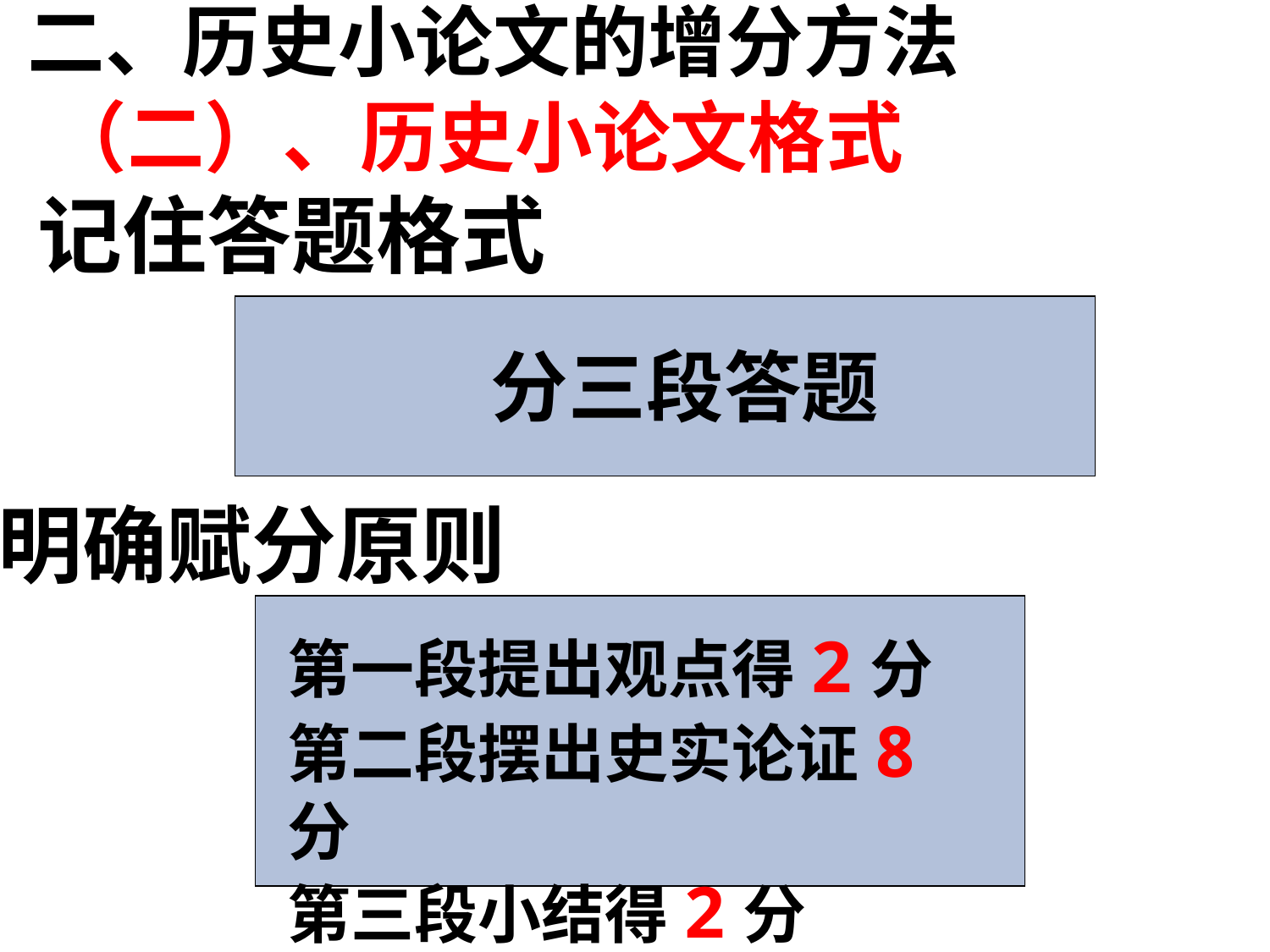

二、历史小论文的增分方法
（二）、历史小论文格式
记住答题格式

分三段答题

明确赋分原则

第一段提出观点得2分
第二段摆出史实论证8分
第三段小结得2分